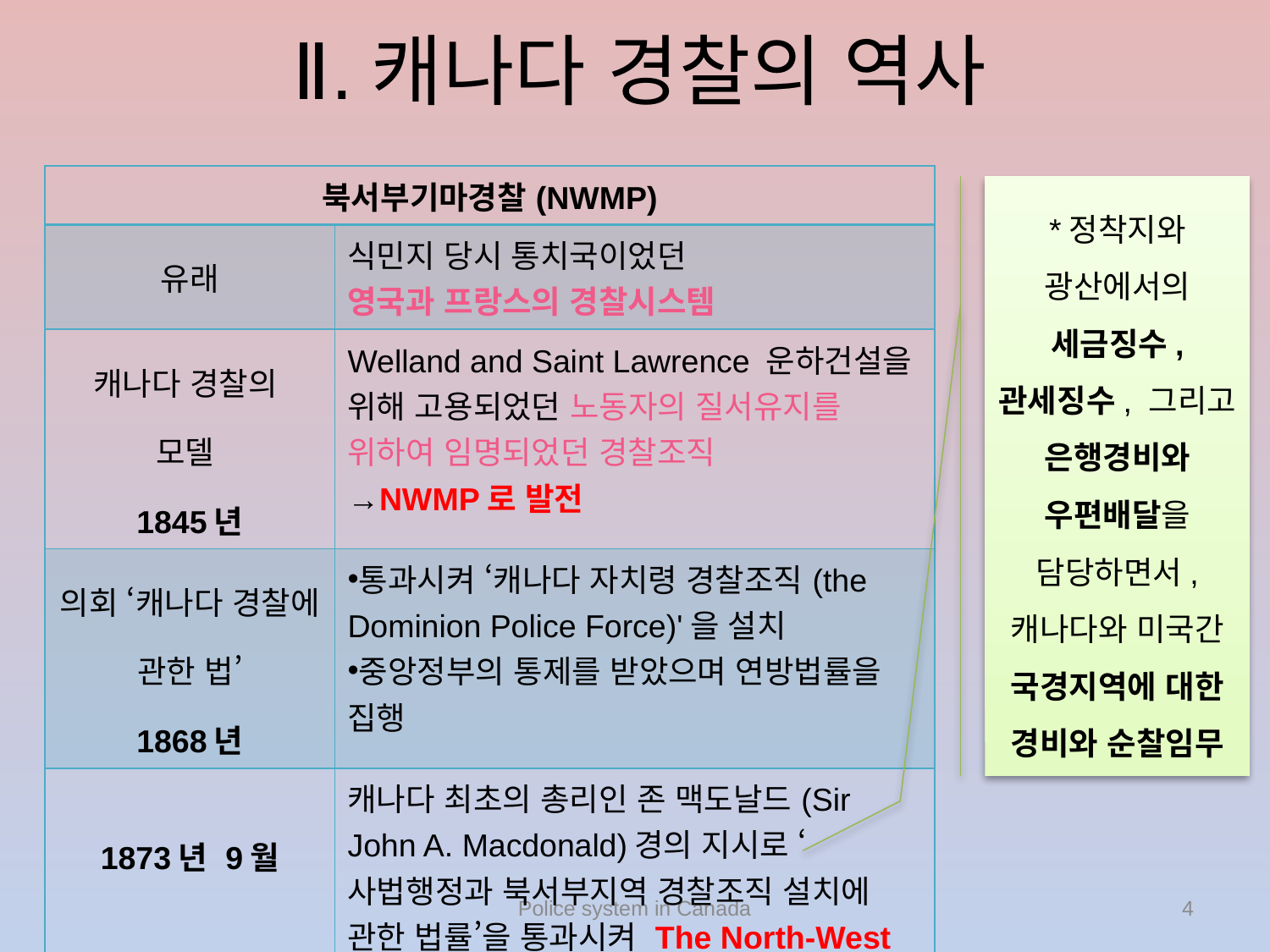

# Ⅱ.캐나다 경찰의 역사
| 북서부기마경찰(NWMP) |  |
| --- | --- |
| 유래 | 식민지 당시 통치국이었던 영국과 프랑스의 경찰시스템 |
| 캐나다 경찰의 모델 1845년 | Welland and Saint Lawrence 운하건설을 위해 고용되었던 노동자의 질서유지를 위하여 임명되었던 경찰조직 →NWMP로 발전 |
| 의회 ‘캐나다 경찰에 관한 법’ 1868년 | 통과시켜 ‘캐나다 자치령 경찰조직(the Dominion Police Force)'을 설치 중앙정부의 통제를 받았으며 연방법률을 집행 |
| 1873년 9월 | 캐나다 최초의 총리인 존 맥도날드(Sir John A. Macdonald)경의 지시로 ‘사법행정과 북서부지역 경찰조직 설치에 관한 법률’을 통과시켜 The North-West Mounted Police(NWMP)\*를 출범 |
*정착지와 광산에서의 세금징수, 관세징수, 그리고 은행경비와 우편배달을 담당하면서, 캐나다와 미국간 국경지역에 대한 경비와 순찰임무
Police system in Canada
4